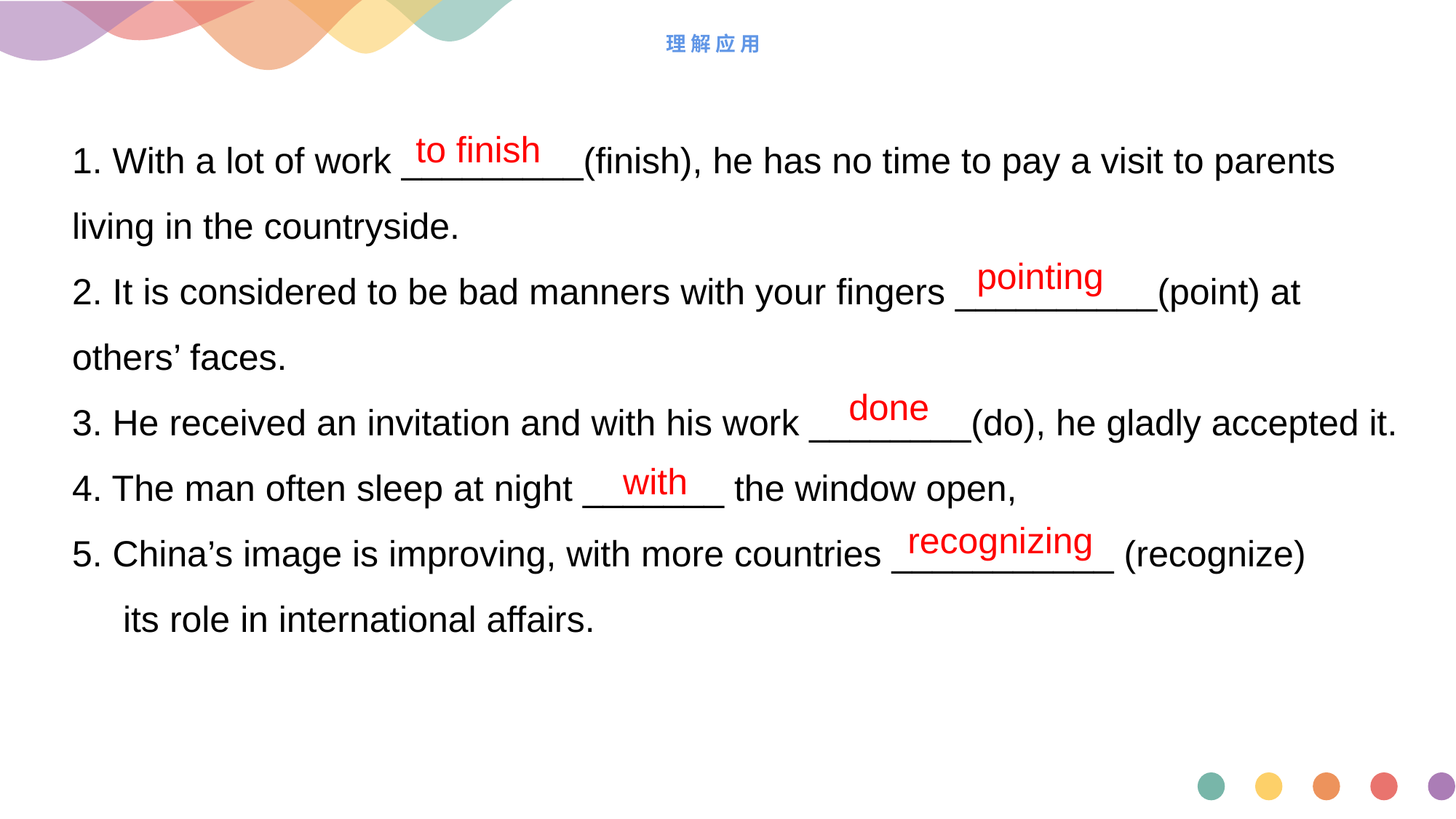

# 理解应用
1. With a lot of work _________(finish), he has no time to pay a visit to parents living in the countryside.
2. It is considered to be bad manners with your fingers __________(point) at others’ faces.
3. He received an invitation and with his work ________(do), he gladly accepted it.
4. The man often sleep at night _______ the window open,
5. China’s image is improving, with more countries ___________ (recognize)
     its role in international affairs.
to finish
pointing
 done
 with
recognizing